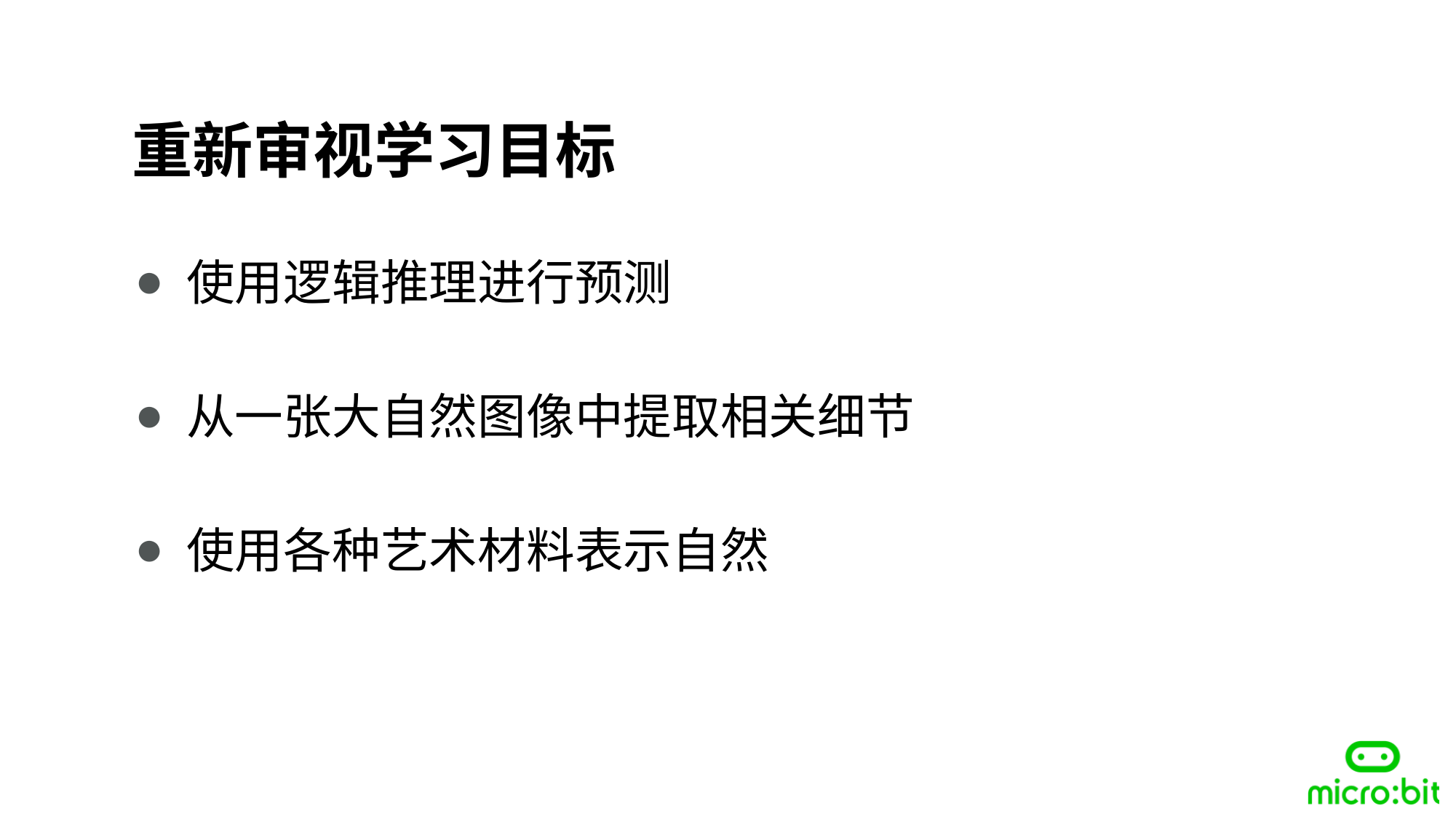

重新审视学习目标

使用逻辑推理进行预测

从一张大自然图像中提取相关细节

使用各种艺术材料表示自然